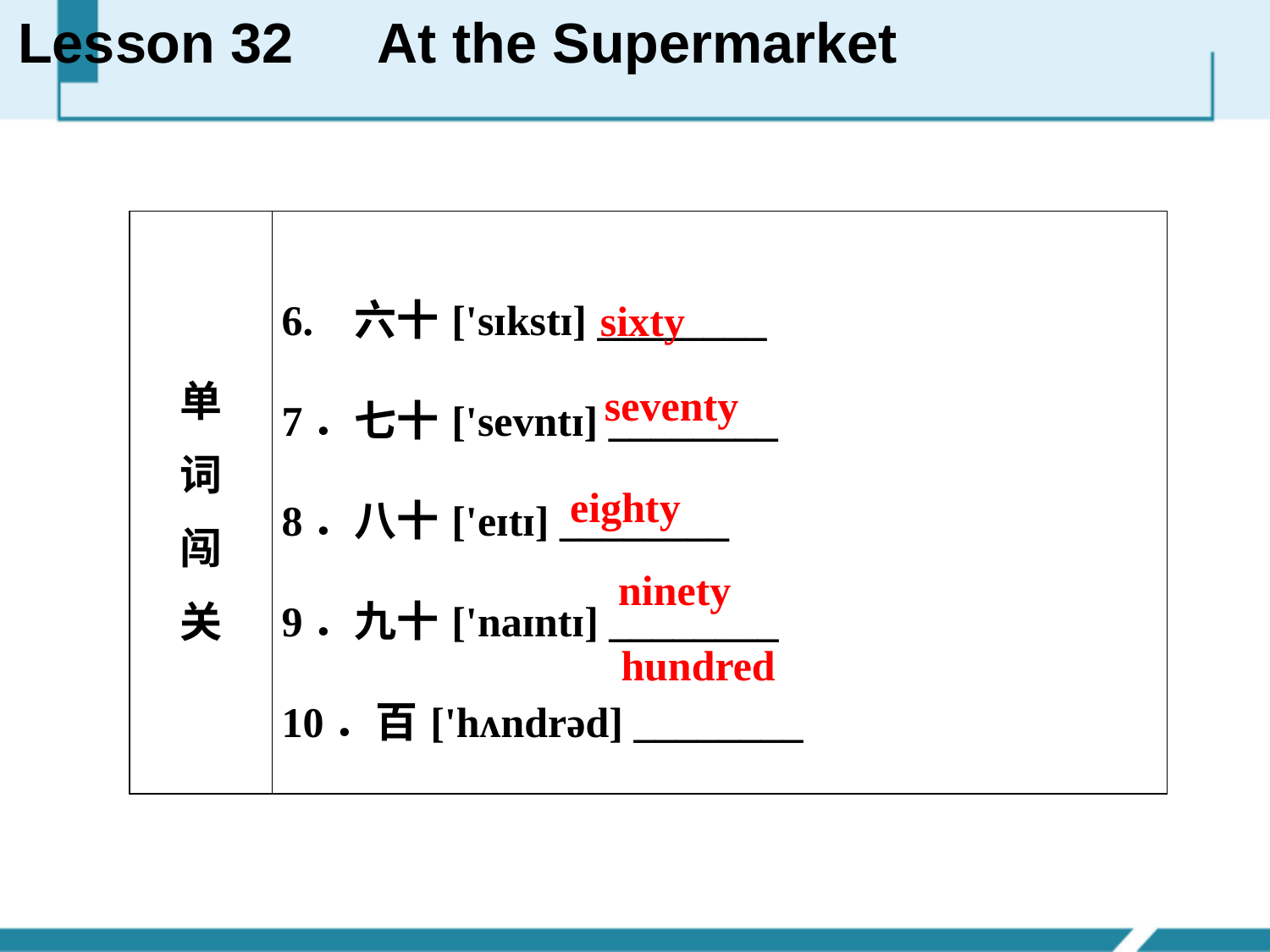

Lesson 32　At the Supermarket
| 单 词 闯 关 | 6. 六十['sɪkstɪ] \_\_\_\_\_\_\_\_ 7．七十['sevntɪ] \_\_\_\_\_\_\_\_ 8．八十['eɪtɪ] \_\_\_\_\_\_\_\_ 9．九十['naɪntɪ] \_\_\_\_\_\_\_\_ 10．百['hʌndrəd] \_\_\_\_\_\_\_\_ |
| --- | --- |
sixty
seventy

eighty
ninety
hundred